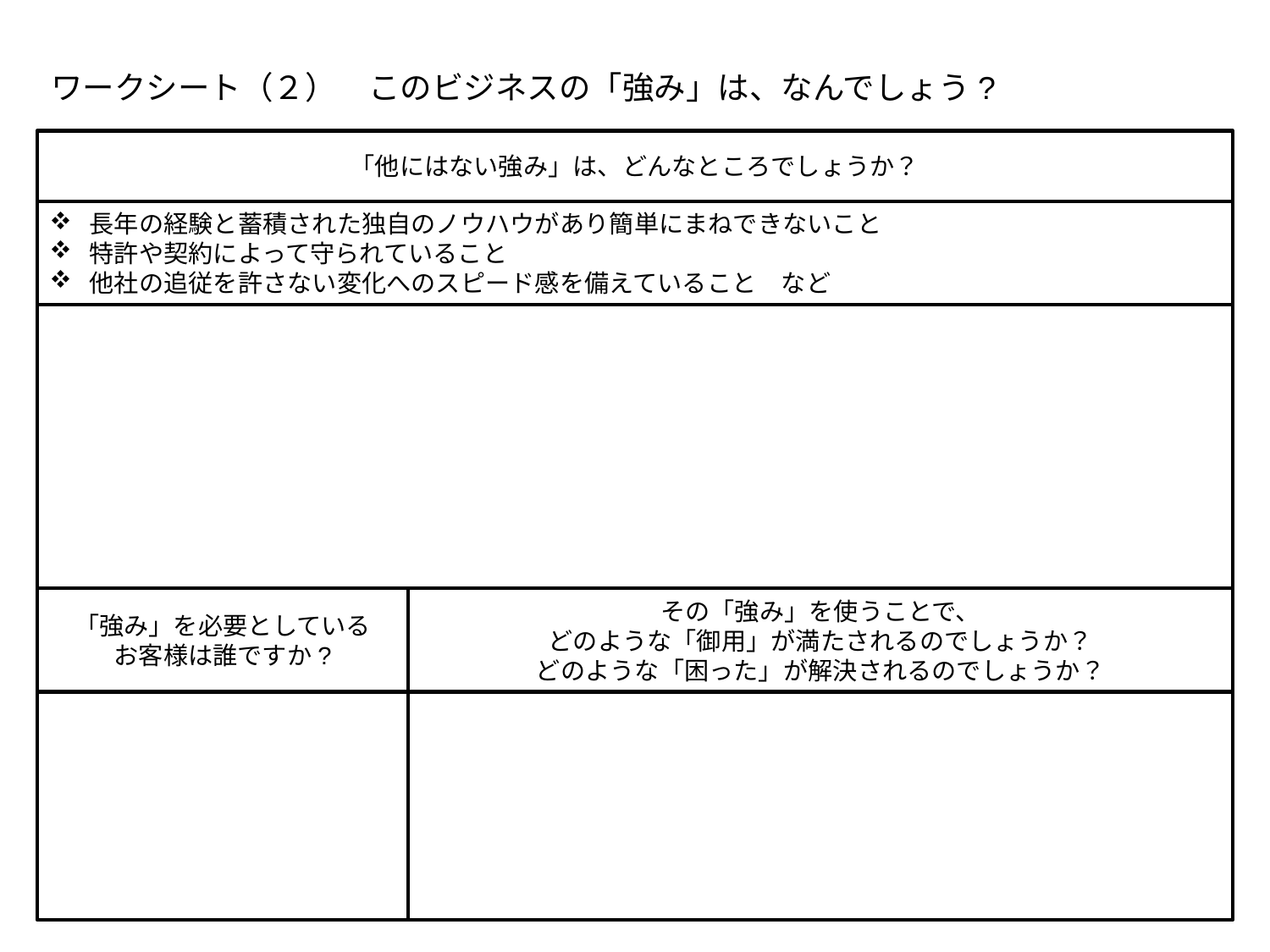

ワークシート（２）　このビジネスの「強み」は、なんでしょう?
「他にはない強み」は、どんなところでしょうか？
長年の経験と蓄積された独自のノウハウがあり簡単にまねできないこと
特許や契約によって守られていること
他社の追従を許さない変化へのスピード感を備えていること　など

その「強み」を使うことで、
どのような「御用」が満たされるのでしょうか？
どのような「困った」が解決されるのでしょうか？
「強み」を必要としている
お客様は誰ですか?